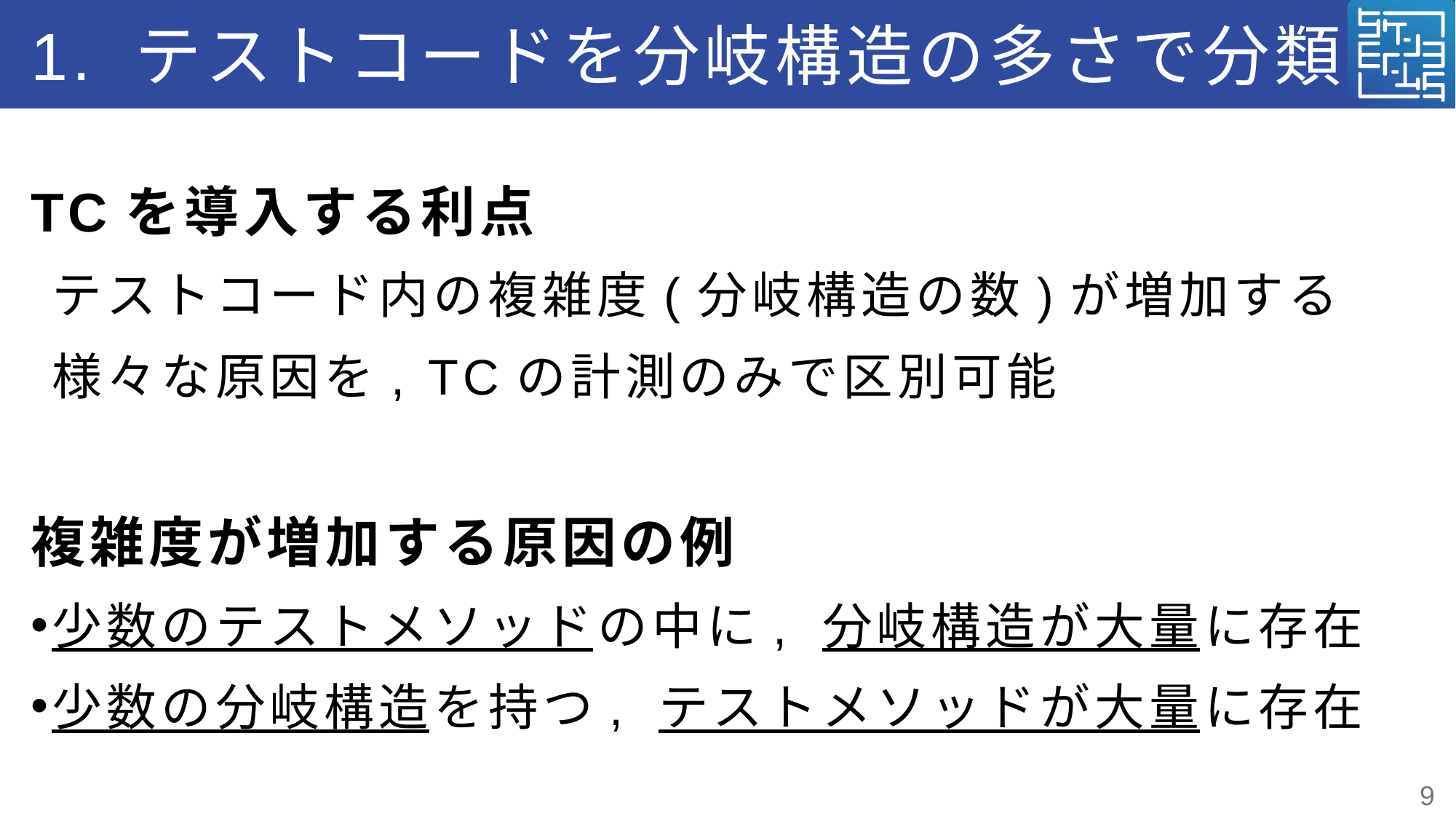

# 1. テストコードを分岐構造の多さで分類
TCを導入する利点
テストコード内の複雑度(分岐構造の数)が増加する
様々な原因を, TCの計測のみで区別可能

複雑度が増加する原因の例
少数のテストメソッドの中に, 分岐構造が大量に存在
少数の分岐構造を持つ, テストメソッドが大量に存在
9